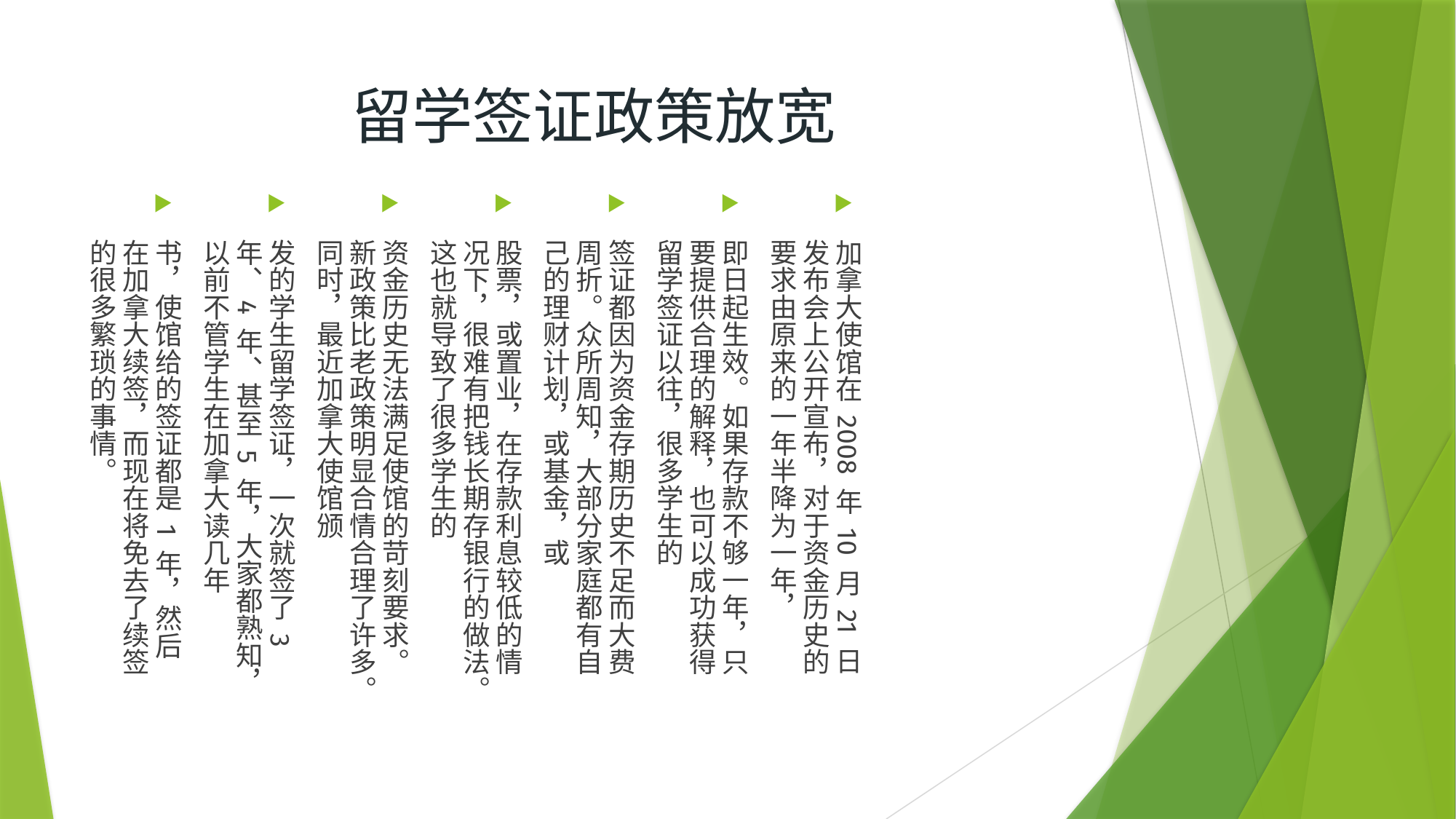

# 留学签证政策放宽
加拿大使馆在 2008 年 10 月 21 日发布会上公开宣布，对于资金历史的要求由原来的一年半降为一年，
即日起生效。如果存款不够一年，只要提供合理的解释，也可以成功获得留学签证以往，很多学生的
签证都因为资金存期历史不足而大费周折。众所周知，大部分家庭都有自己的理财计划，或基金，或
股票，或置业，在存款利息较低的情况下，很难有把钱长期存银行的做法。这也就导致了很多学生的
资金历史无法满足使馆的苛刻要求。新政策比老政策明显合情合理了许多。同时，最近加拿大使馆颁
发的学生留学签证，一次就签了 3 年、4 年、甚至 5 年，大家都熟知，以前不管学生在加拿大读几年
书，使馆给的签证都是 1 年，然后在加拿大续签，而现在将免去了续签的很多繁琐的事情。